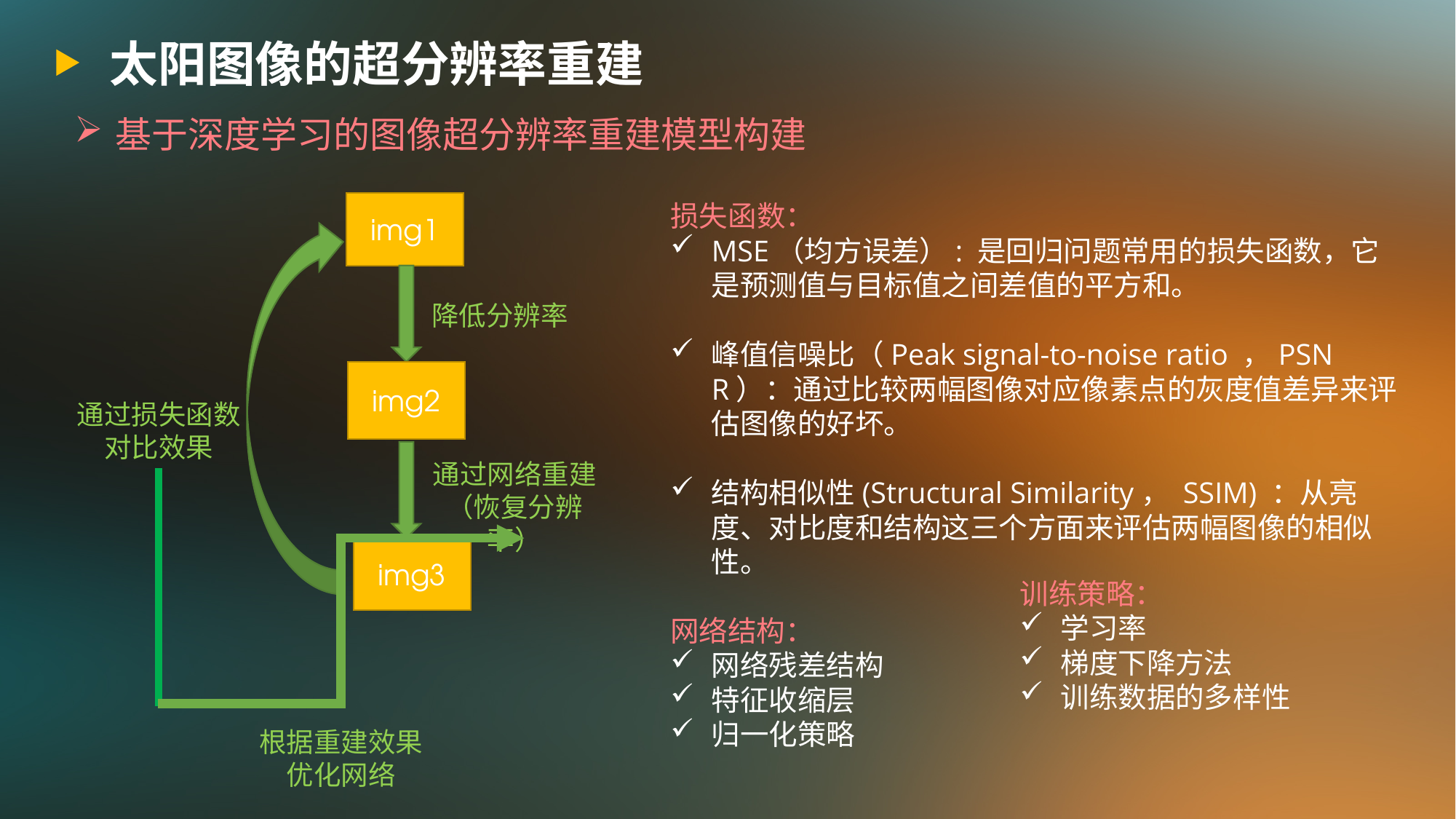

太阳图像的超分辨率重建

基于深度学习的图像超分辨率重建模型构建
img1

降低分辨率
img2
通过损失函数对比效果

通过网络重建（恢复分辨率）
img3
根据重建效果优化网络
损失函数：
MSE（均方误差）: 是回归问题常用的损失函数，它是预测值与目标值之间差值的平方和。

峰值信噪比（Peak signal-to-noise ratio ，PSNR）：通过比较两幅图像对应像素点的灰度值差异来评估图像的好坏。

结构相似性(Structural Similarity， SSIM) ：从亮度、对比度和结构这三个方面来评估两幅图像的相似性。

网络结构：
网络残差结构
特征收缩层
归一化策略

训练策略：
学习率
梯度下降方法
训练数据的多样性